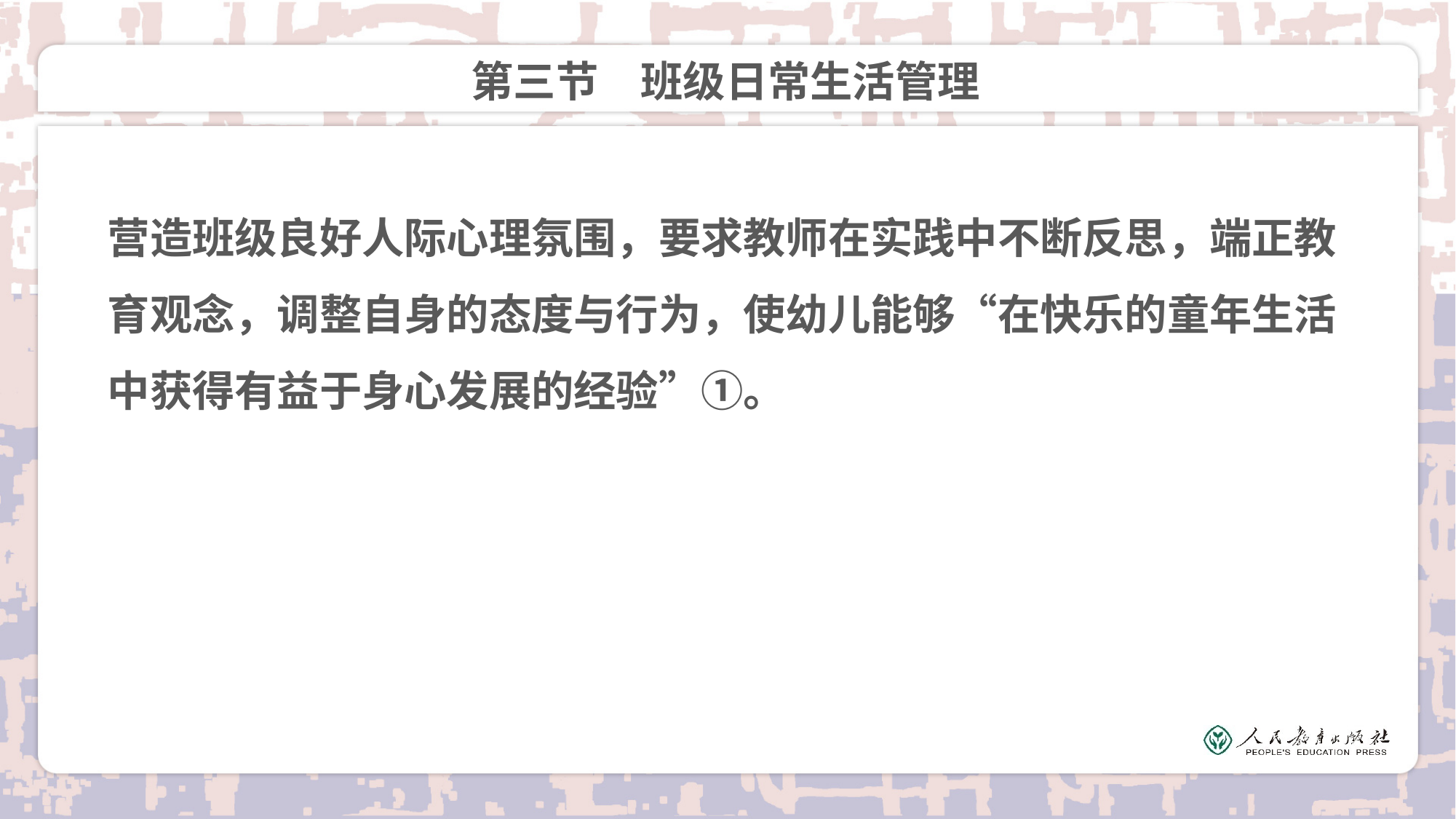

# 第三节　班级日常生活管理
营造班级良好人际心理氛围，要求教师在实践中不断反思，端正教育观念，调整自身的态度与行为，使幼儿能够“在快乐的童年生活中获得有益于身心发展的经验”①。